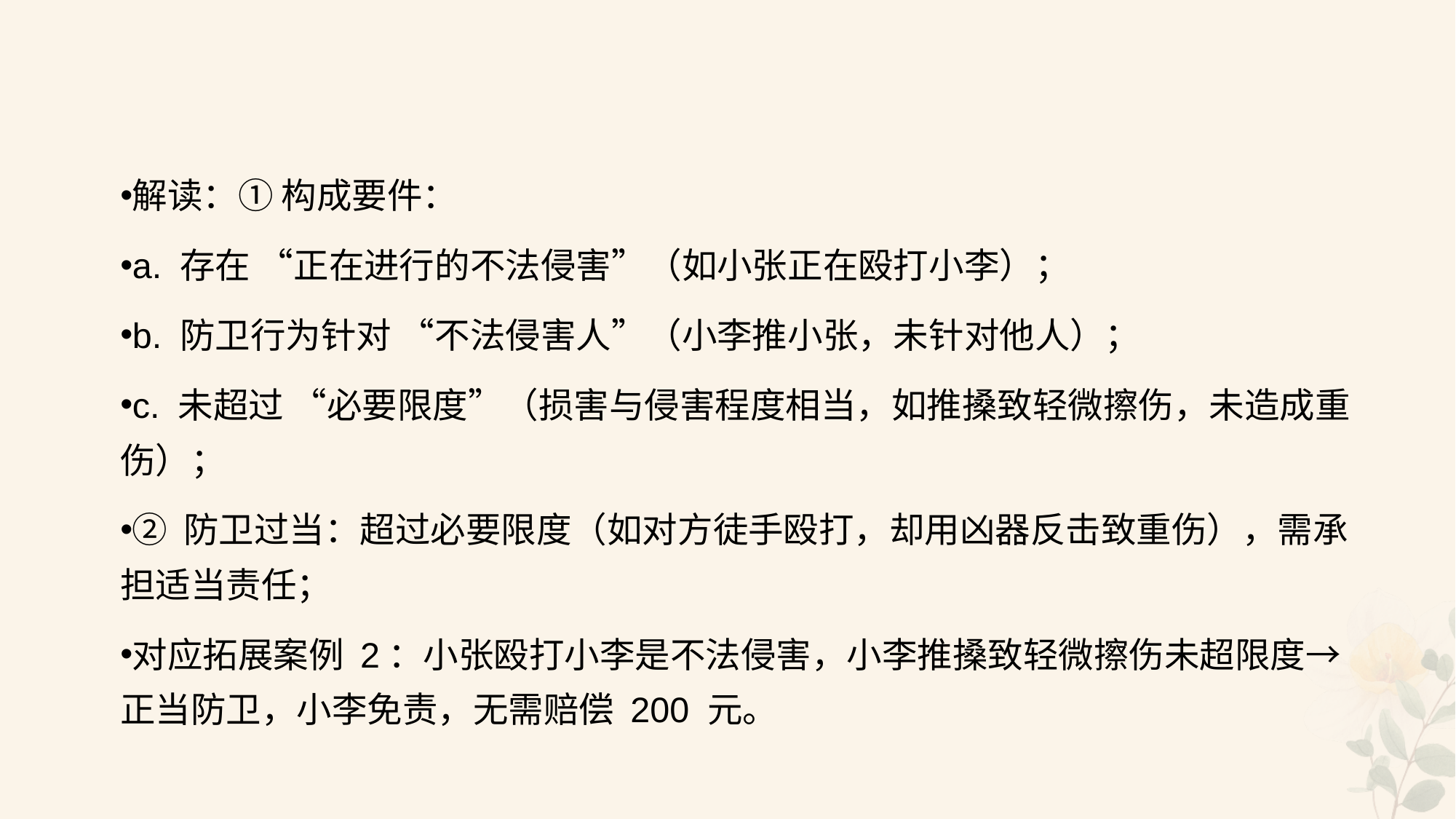

#
解读：① 构成要件：
a. 存在 “正在进行的不法侵害”（如小张正在殴打小李）；
b. 防卫行为针对 “不法侵害人”（小李推小张，未针对他人）；
c. 未超过 “必要限度”（损害与侵害程度相当，如推搡致轻微擦伤，未造成重伤）；
② 防卫过当：超过必要限度（如对方徒手殴打，却用凶器反击致重伤），需承担适当责任；
对应拓展案例 2：小张殴打小李是不法侵害，小李推搡致轻微擦伤未超限度→正当防卫，小李免责，无需赔偿 200 元。